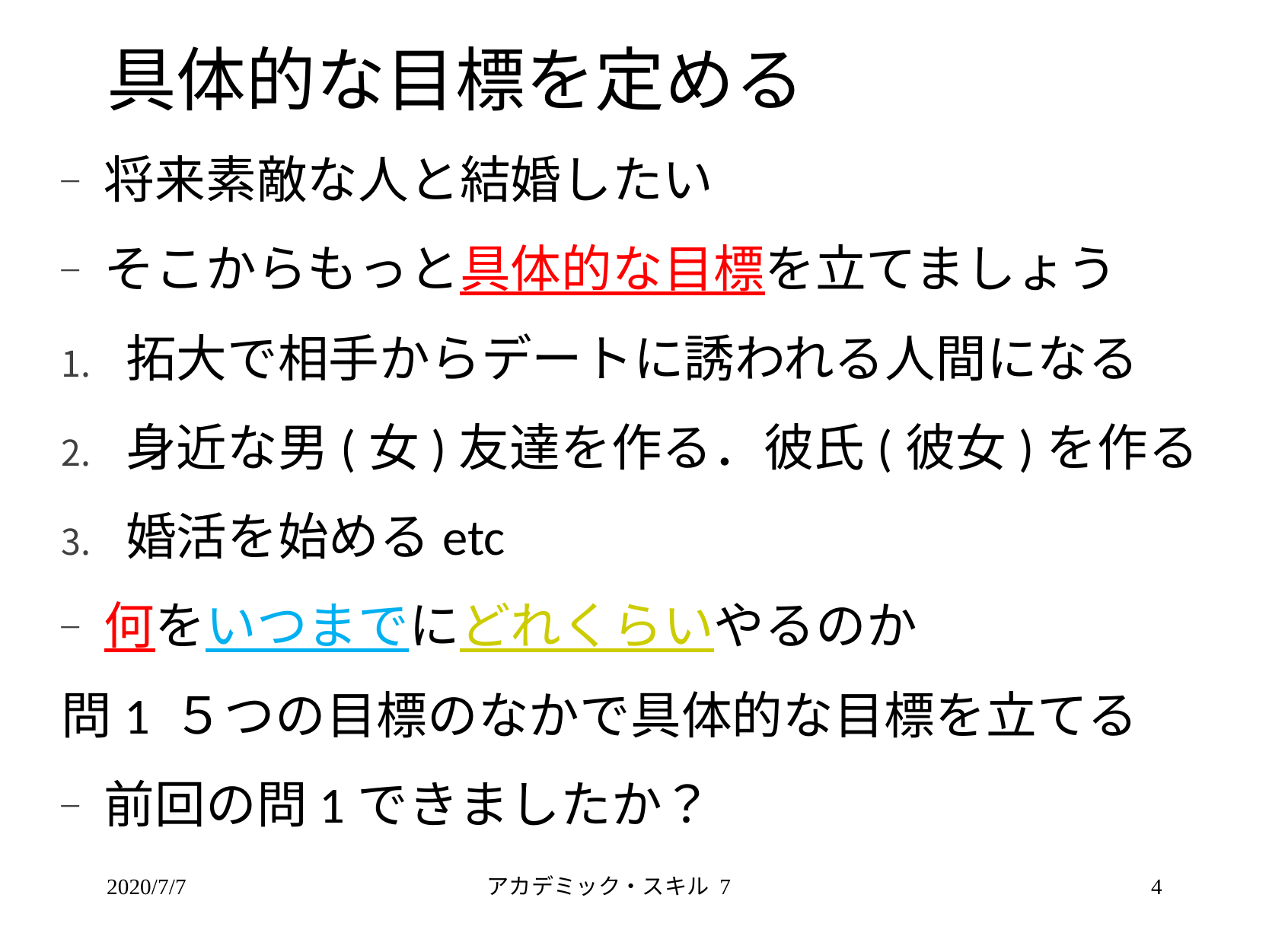

# 具体的な目標を定める
将来素敵な人と結婚したい
そこからもっと具体的な目標を立てましょう
拓大で相手からデートに誘われる人間になる
身近な男(女)友達を作る．彼氏(彼女)を作る
婚活を始めるetc
何をいつまでにどれくらいやるのか
問1 ５つの目標のなかで具体的な目標を立てる
前回の問1できましたか？
2020/7/7
アカデミック・スキル 7
4